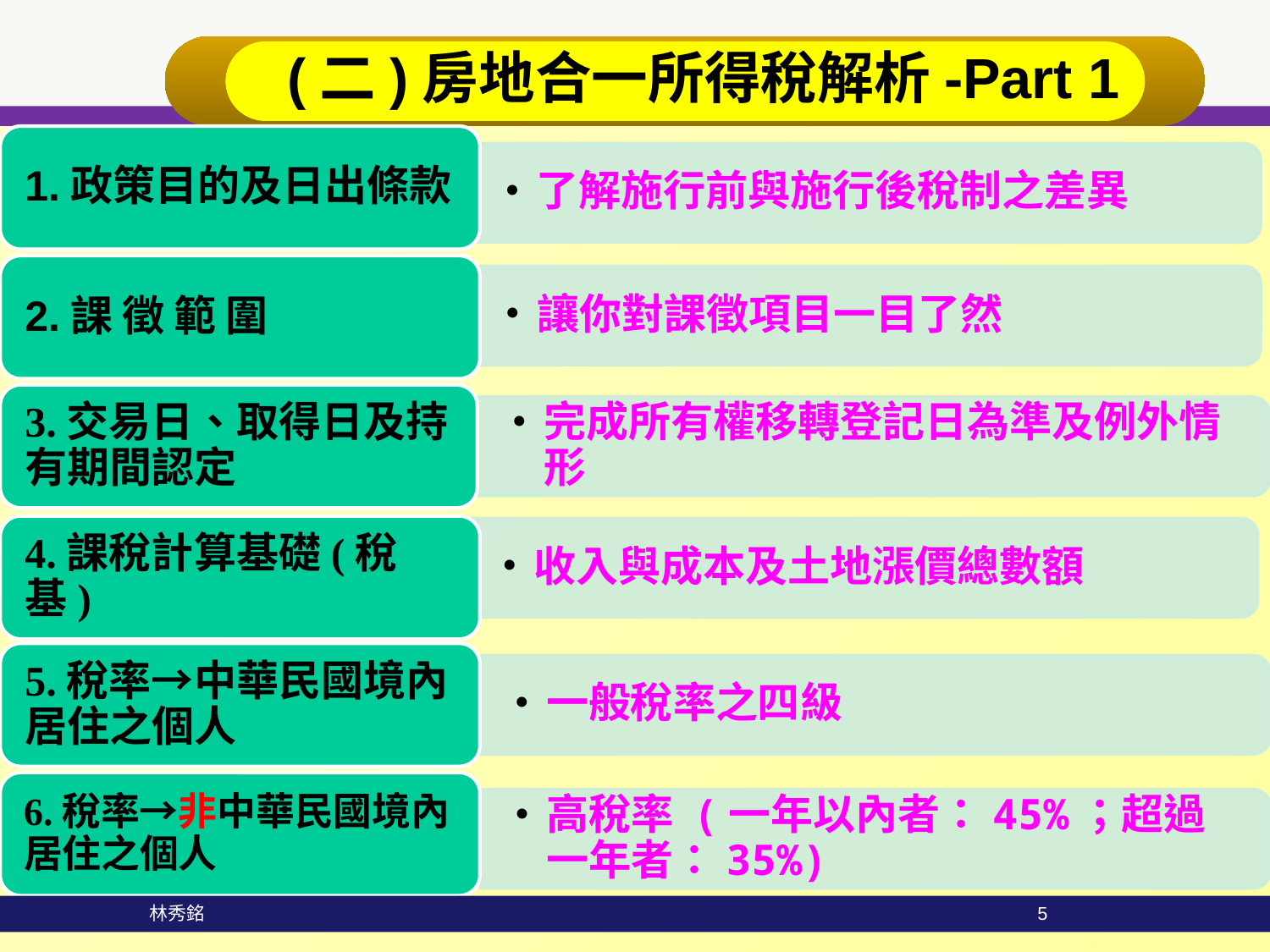

(二)房地合一所得稅解析-Part 1

了解施行前與施行後稅制之差異
1.政策目的及日出條款
讓你對課徵項目一目了然
2.課 徵 範 圍
完成所有權移轉登記日為準及例外情形
3.交易日、取得日及持有期間認定
收入與成本及土地漲價總數額
4.課稅計算基礎(稅基)
一般稅率之四級
5.稅率→中華民國境內居住之個人
高稅率 (一年以內者：45%；超過一年者：35%)
6.稅率→非中華民國境內居住之個人
                                 林秀銘
5